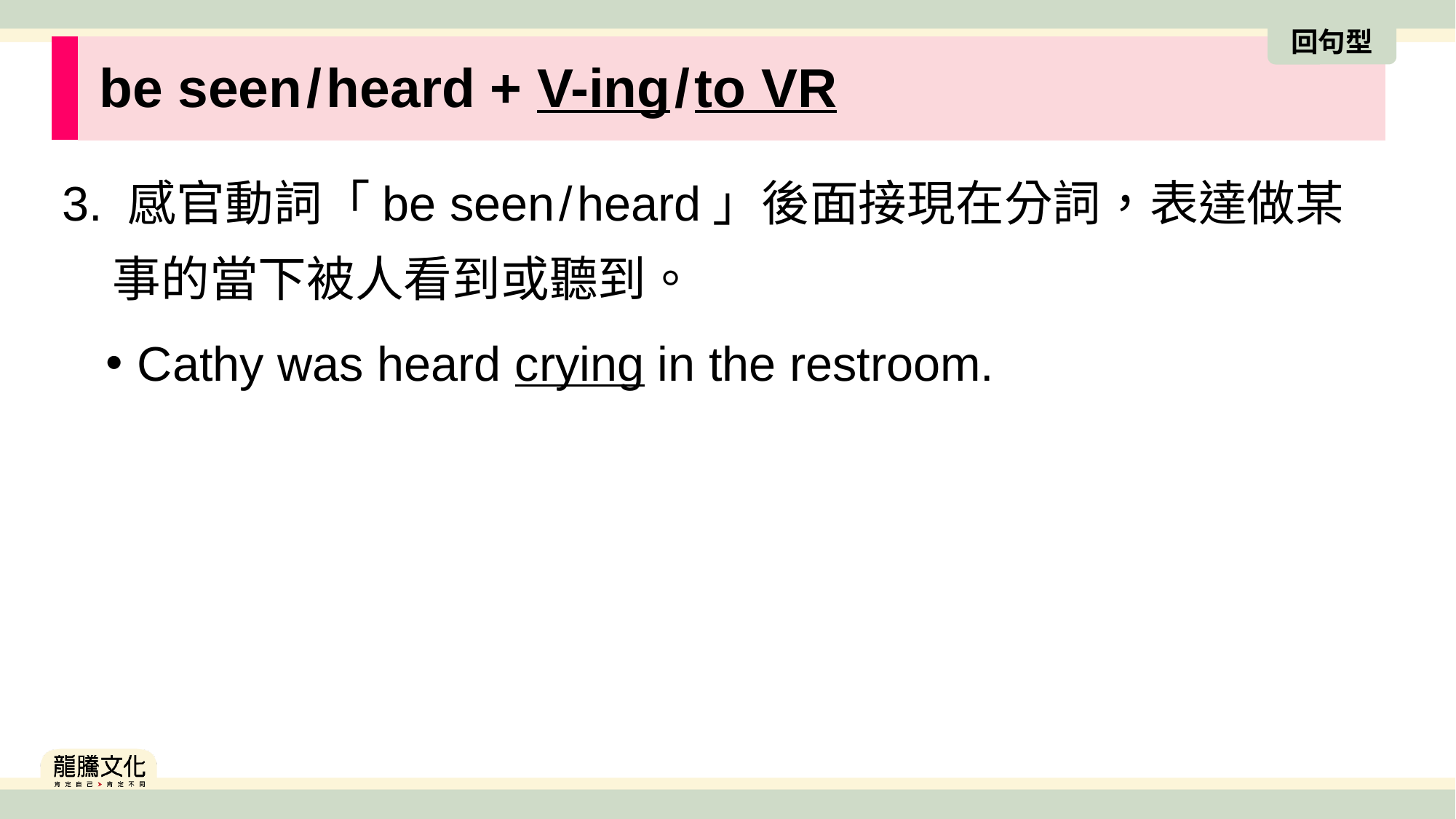

回句型
|  | be seen/heard + V-ing/to VR |
| --- | --- |
3. 感官動詞「be seen/heard」後面接現在分詞，表達做某事的當下被人看到或聽到。
Cathy was heard crying in the restroom.